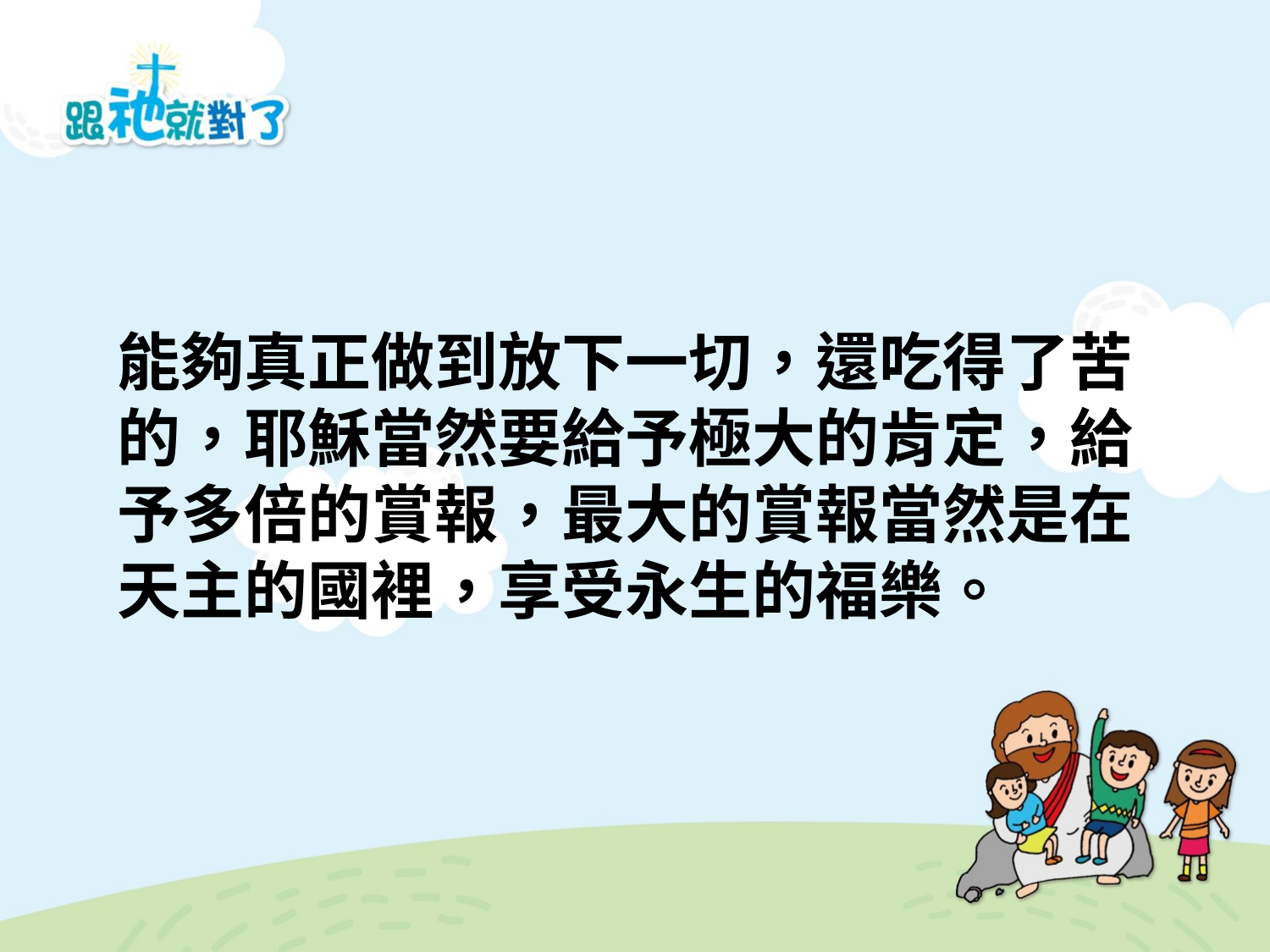

能夠真正做到放下一切，還吃得了苦的，耶穌當然要給予極大的肯定，給予多倍的賞報，最大的賞報當然是在天主的國裡，享受永生的福樂。